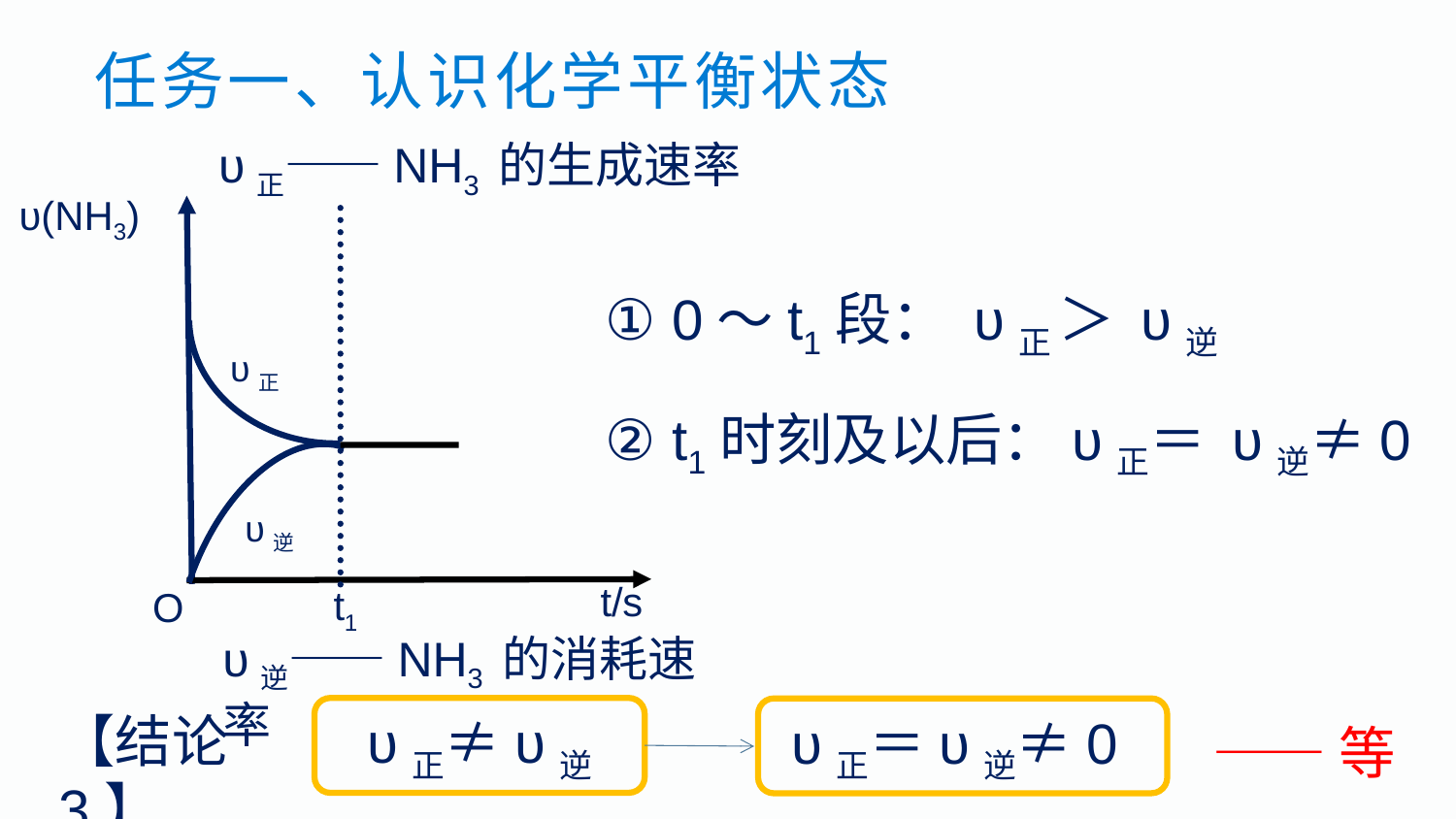

任务一、认识化学平衡状态
υ正——NH3 的生成速率
υ(NH3)

① 0～t1段： υ正 ＞ υ逆

υ正
② t1时刻及以后：υ正＝ υ逆≠0

υ逆
t/s
t1
O

υ逆——NH3 的消耗速率
【结论3】
υ正≠υ逆
υ正＝υ逆≠0
——等